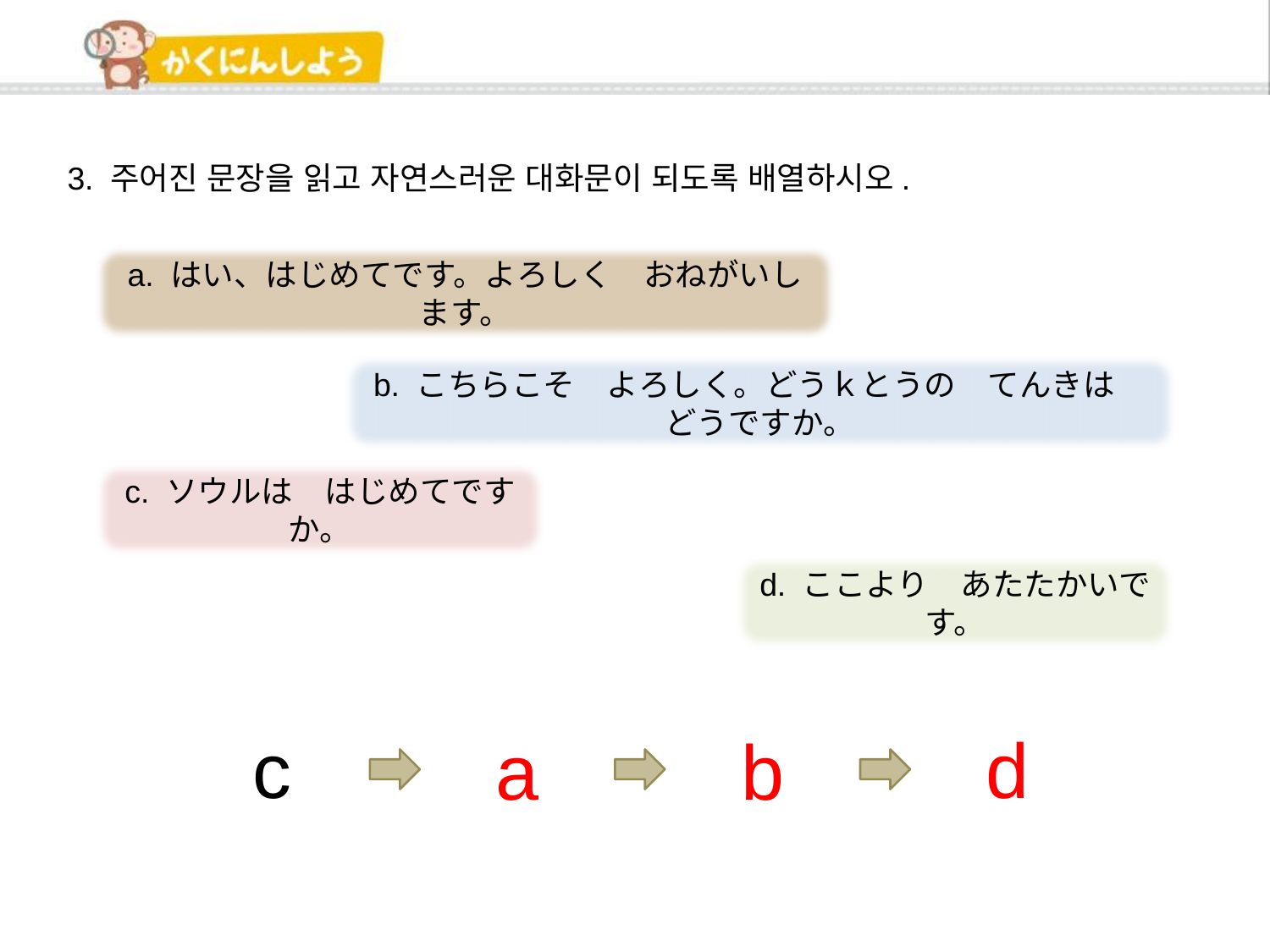

3. 주어진 문장을 읽고 자연스러운 대화문이 되도록 배열하시오.
a. はい、はじめてです。よろしく　おねがいします。
b. こちらこそ　よろしく。どうｋとうの　てんきは　どうですか。
c. ソウルは　はじめてですか。
d. ここより　あたたかいです。
d
c
a
b